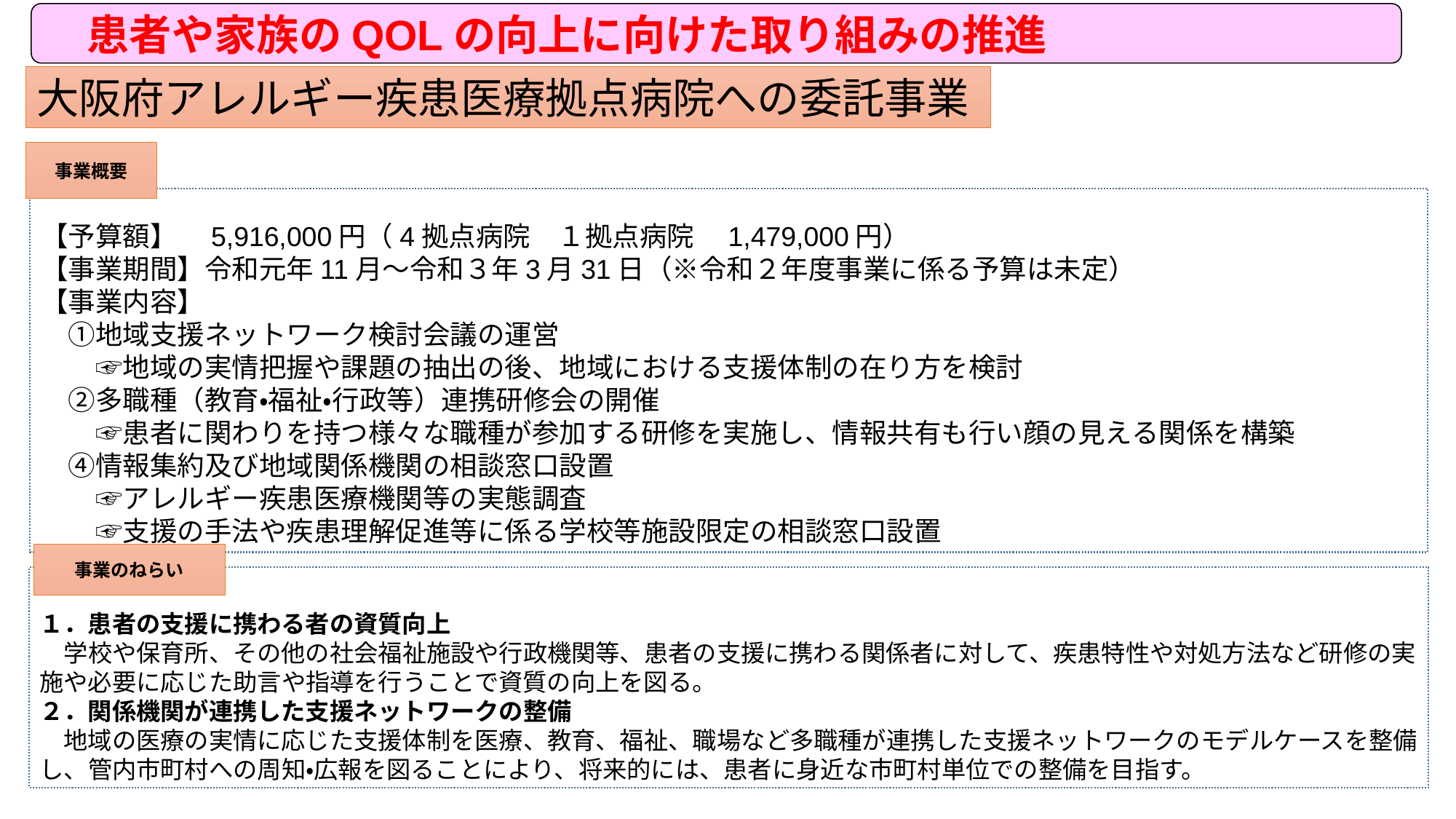

患者や家族のQOLの向上に向けた取り組みの推進
大阪府アレルギー疾患医療拠点病院への委託事業
事業概要

【予算額】　5,916,000円（4拠点病院　１拠点病院　1,479,000円）
【事業期間】令和元年11月～令和３年3月31日（※令和２年度事業に係る予算は未定）
【事業内容】
　①地域支援ネットワーク検討会議の運営
　　☞地域の実情把握や課題の抽出の後、地域における支援体制の在り方を検討
　②多職種（教育・福祉・行政等）連携研修会の開催
　　☞患者に関わりを持つ様々な職種が参加する研修を実施し、情報共有も行い顔の見える関係を構築
　④情報集約及び地域関係機関の相談窓口設置
　　☞アレルギー疾患医療機関等の実態調査
　　☞支援の手法や疾患理解促進等に係る学校等施設限定の相談窓口設置
事業のねらい

１．患者の支援に携わる者の資質向上
　学校や保育所、その他の社会福祉施設や行政機関等、患者の支援に携わる関係者に対して、疾患特性や対処方法など研修の実施や必要に応じた助言や指導を行うことで資質の向上を図る。
２．関係機関が連携した支援ネットワークの整備
　地域の医療の実情に応じた支援体制を医療、教育、福祉、職場など多職種が連携した支援ネットワークのモデルケースを整備し、管内市町村への周知・広報を図ることにより、将来的には、患者に身近な市町村単位での整備を目指す。